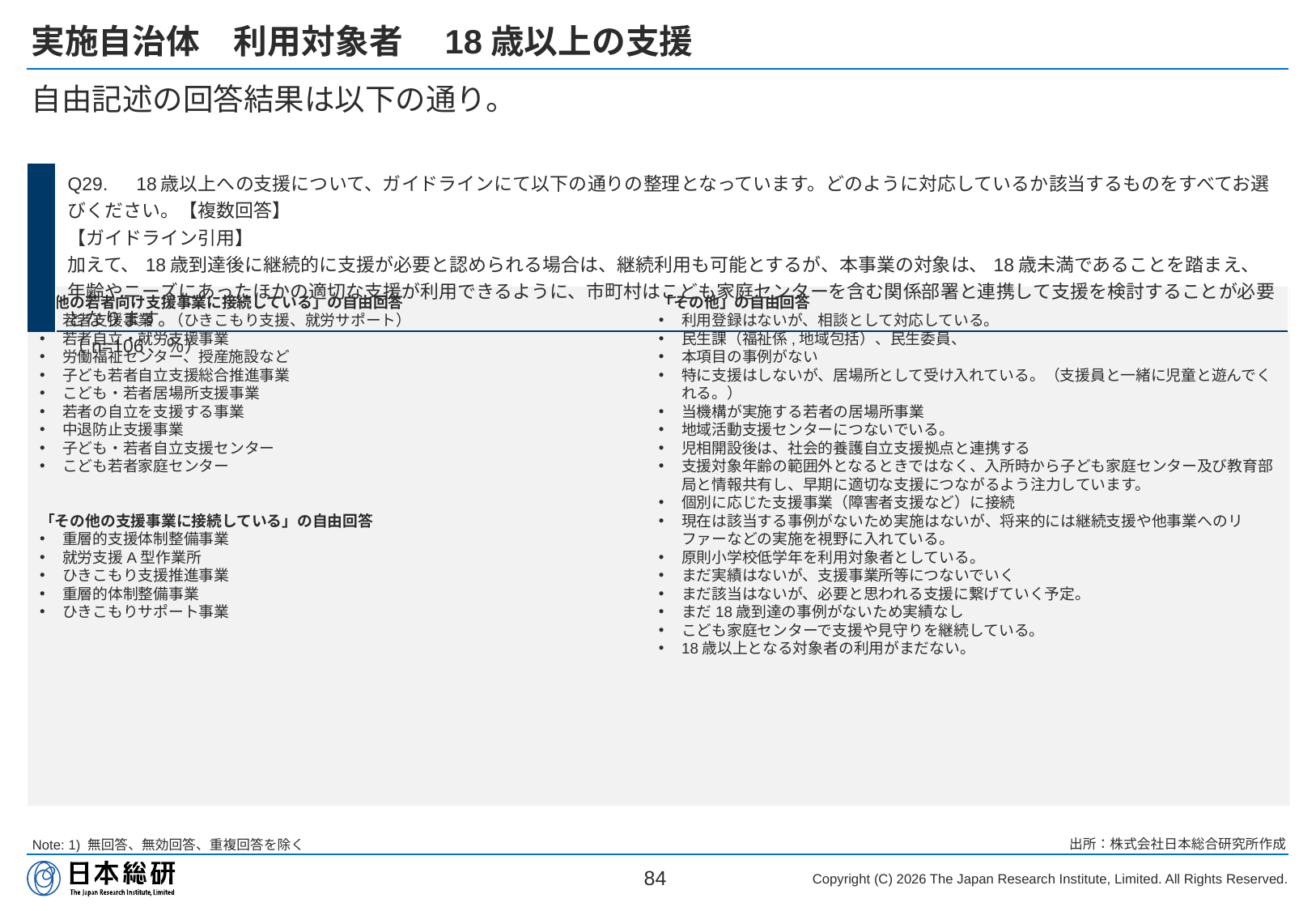

# 実施自治体　利用対象者　18歳以上の支援
自由記述の回答結果は以下の通り。
|  | Q29.　18歳以上への支援について、ガイドラインにて以下の通りの整理となっています。どのように対応しているか該当するものをすべてお選びください。【複数回答】 【ガイドライン引用】 加えて、18歳到達後に継続的に支援が必要と認められる場合は、継続利用も可能とするが、本事業の対象は、18歳未満であることを踏まえ、年齢やニーズにあったほかの適切な支援が利用できるように、市町村はこども家庭センターを含む関係部署と連携して支援を検討することが必要となります。 （n=106、％） |
| --- | --- |
「他の若者向け支援事業に接続している」の自由回答
若者支援事業　（ひきこもり支援、就労サポート）
若者自立・就労支援事業
労働福祉センター、授産施設など
子ども若者自立支援総合推進事業
こども・若者居場所支援事業
若者の自立を支援する事業
中退防止支援事業
子ども・若者自立支援センター
こども若者家庭センター

「その他の支援事業に接続している」の自由回答
重層的支援体制整備事業
就労支援A型作業所
ひきこもり支援推進事業
重層的体制整備事業
ひきこもりサポート事業

「その他」の自由回答
利用登録はないが、相談として対応している。
民生課（福祉係,地域包括）、民生委員、
本項目の事例がない
特に支援はしないが、居場所として受け入れている。（支援員と一緒に児童と遊んでくれる。）
当機構が実施する若者の居場所事業
地域活動支援センターにつないでいる。
児相開設後は、社会的養護自立支援拠点と連携する
支援対象年齢の範囲外となるときではなく、入所時から子ども家庭センター及び教育部局と情報共有し、早期に適切な支援につながるよう注力しています。
個別に応じた支援事業（障害者支援など）に接続
現在は該当する事例がないため実施はないが、将来的には継続支援や他事業へのリファーなどの実施を視野に入れている。
原則小学校低学年を利用対象者としている。
まだ実績はないが、支援事業所等につないでいく
まだ該当はないが、必要と思われる支援に繋げていく予定。
まだ18歳到達の事例がないため実績なし
こども家庭センターで支援や見守りを継続している。
18歳以上となる対象者の利用がまだない。

出所：株式会社日本総合研究所作成
Note: 1) 無回答、無効回答、重複回答を除く